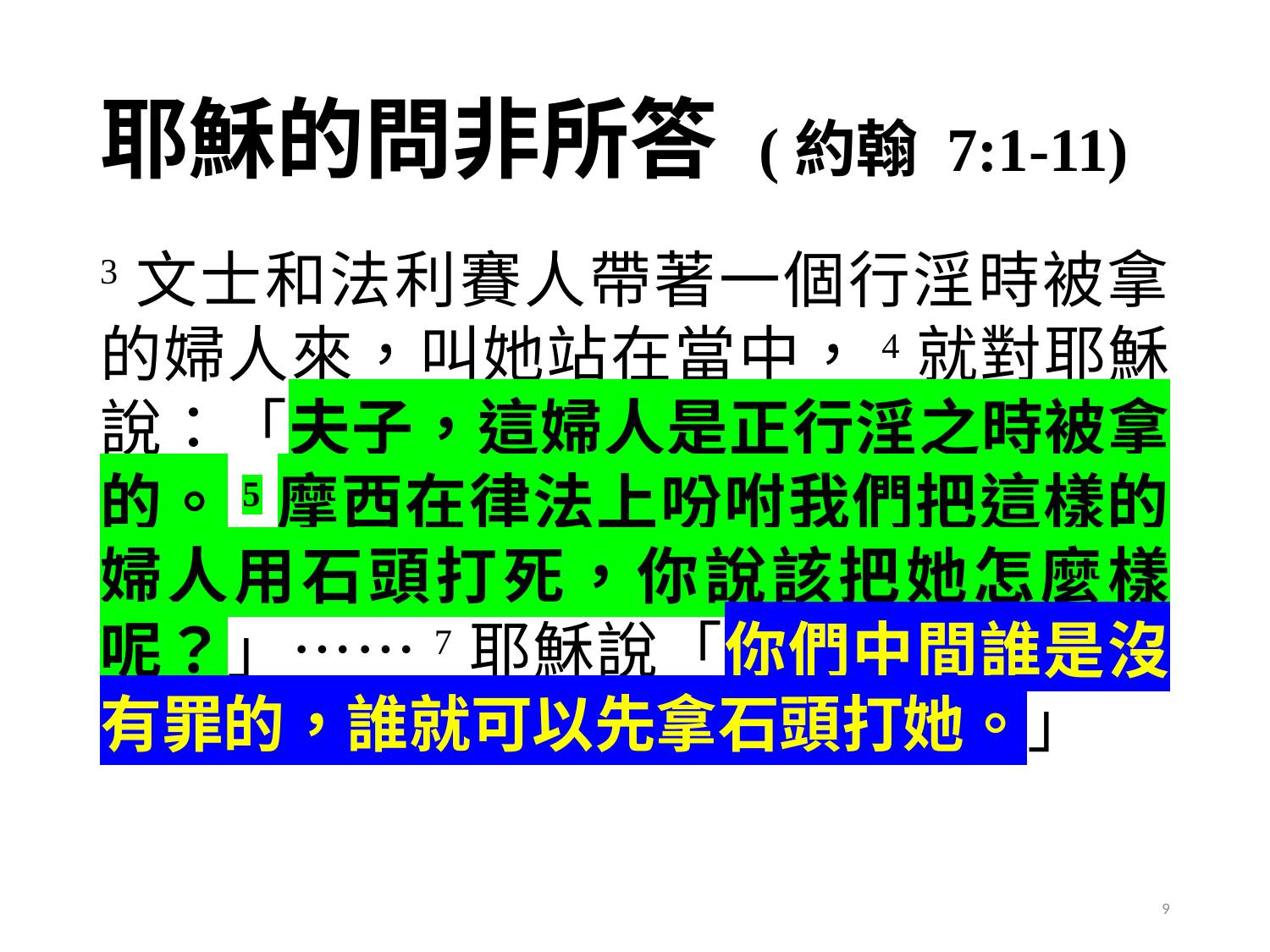

# 耶穌的問非所答 (約翰 7:1-11)
3文士和法利賽人帶著一個行淫時被拿的婦人來，叫她站在當中，4就對耶穌說：「夫子，這婦人是正行淫之時被拿的。5摩西在律法上吩咐我們把這樣的婦人用石頭打死，你說該把她怎麼樣呢？」……7耶穌說「你們中間誰是沒有罪的，誰就可以先拿石頭打她。」
9